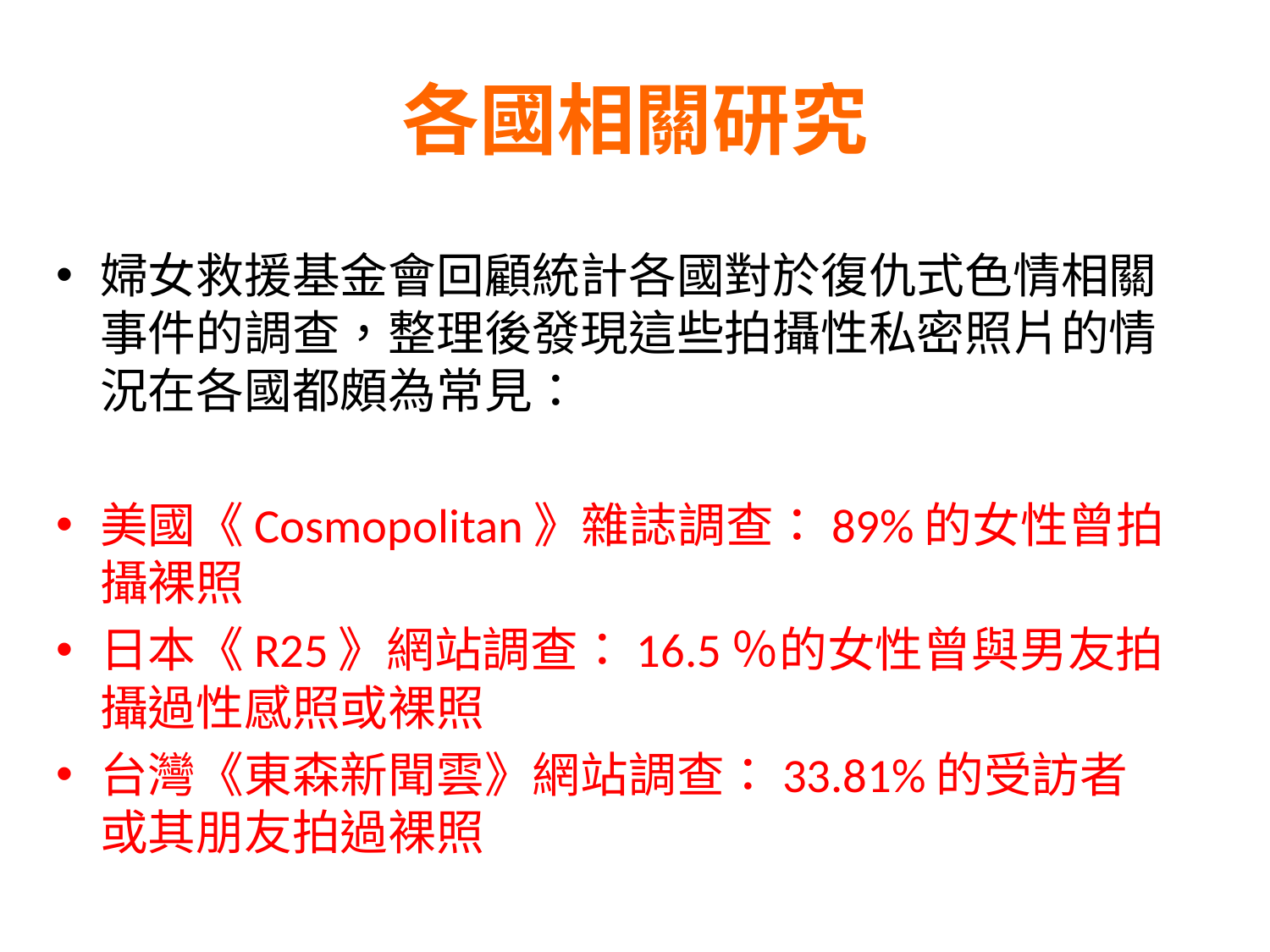

# 各國相關研究
婦女救援基金會回顧統計各國對於復仇式色情相關事件的調查，整理後發現這些拍攝性私密照片的情況在各國都頗為常見：

美國《Cosmopolitan》雜誌調查：89%的女性曾拍攝裸照
日本《R25》網站調查：16.5％的女性曾與男友拍攝過性感照或裸照
台灣《東森新聞雲》網站調查：33.81%的受訪者或其朋友拍過裸照